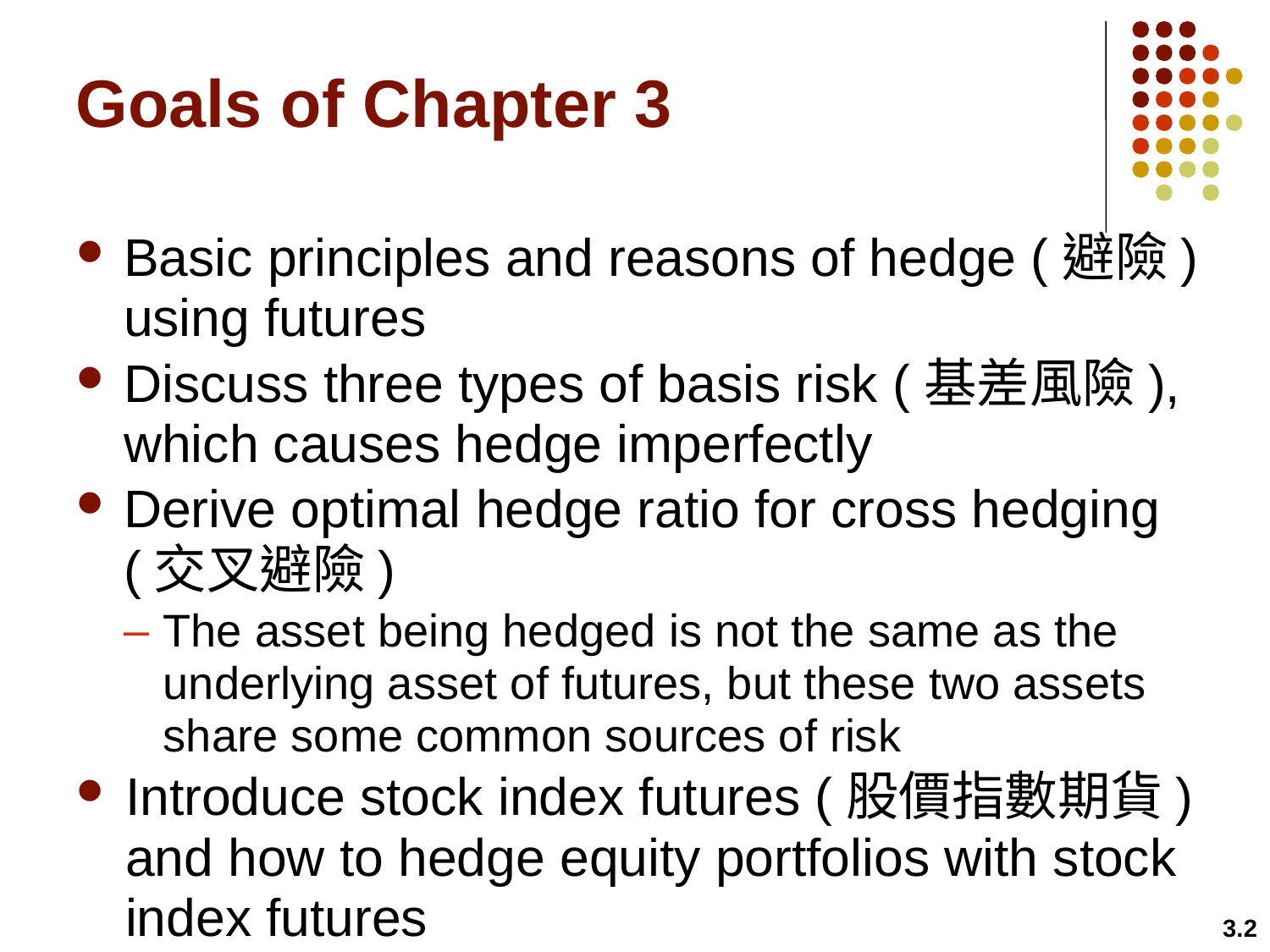

# Goals of Chapter 3
Basic principles and reasons of hedge (避險) using futures
Discuss three types of basis risk (基差風險), which causes hedge imperfectly
Derive optimal hedge ratio for cross hedging (交叉避險)
The asset being hedged is not the same as the underlying asset of futures, but these two assets share some common sources of risk
Introduce stock index futures (股價指數期貨) and how to hedge equity portfolios with stock index futures

3.2